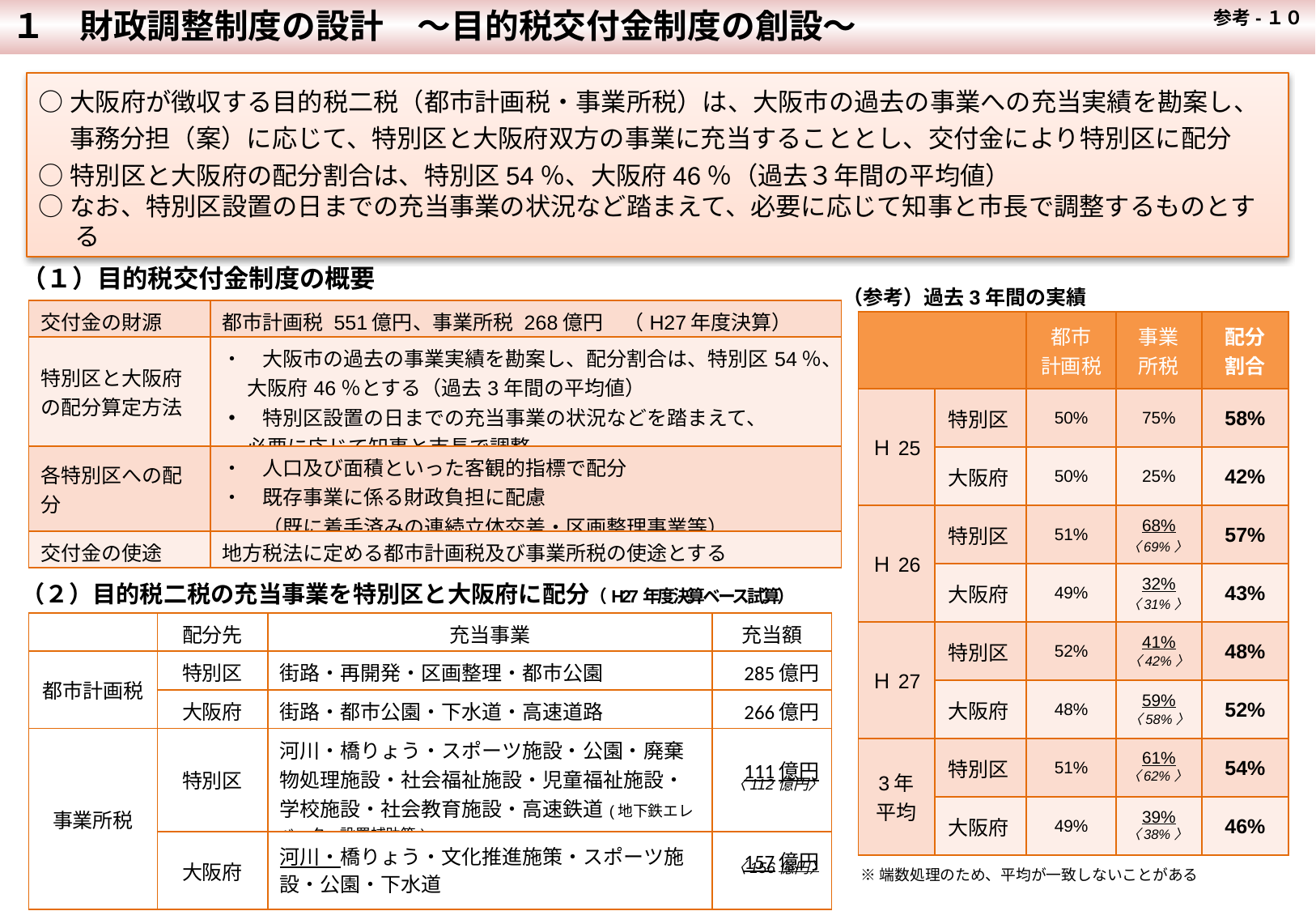

１　財政調整制度の設計　～目的税交付金制度の創設～
 参考-１０
○大阪府が徴収する目的税二税（都市計画税・事業所税）は、大阪市の過去の事業への充当実績を勘案し、
　 事務分担（案）に応じて、特別区と大阪府双方の事業に充当することとし、交付金により特別区に配分
○特別区と大阪府の配分割合は、特別区54％、大阪府46％（過去３年間の平均値）
○なお、特別区設置の日までの充当事業の状況など踏まえて、必要に応じて知事と市長で調整するものとする
（１）目的税交付金制度の概要
（参考）過去3年間の実績
| 交付金の財源 | 都市計画税 551億円、事業所税 268億円　（H27年度決算） |
| --- | --- |
| 特別区と大阪府の配分算定方法 | ・　大阪市の過去の事業実績を勘案し、配分割合は、特別区54％、 　 大阪府46％とする（過去3年間の平均値） ・　特別区設置の日までの充当事業の状況などを踏まえて、 　 必要に応じて知事と市長で調整 |
| 各特別区への配分 | ・　人口及び面積といった客観的指標で配分 ・　既存事業に係る財政負担に配慮 　　（既に着手済みの連続立体交差・区画整理事業等） |
| 交付金の使途 | 地方税法に定める都市計画税及び事業所税の使途とする |
|  |  | 都市 計画税 | 事業 所税 | 配分 割合 |
| --- | --- | --- | --- | --- |
| Ｈ25 | 特別区 | 50% | 75% | 58% |
|  | 大阪府 | 50% | 25% | 42% |
| Ｈ26 | 特別区 | 51% | 68% | 57% |
|  | 大阪府 | 49% | 32% | 43% |
| Ｈ27 | 特別区 | 52% | 41% | 48% |
|  | 大阪府 | 48% | 59% | 52% |
| 3年 平均 | 特別区 | 51% | 61% | 54% |
|  | 大阪府 | 49% | 39% | 46% |
〈69%〉
（２）目的税二税の充当事業を特別区と大阪府に配分（H27年度決算ベース試算）
〈31%〉
|  | 配分先 | 充当事業 | 充当額 |
| --- | --- | --- | --- |
| 都市計画税 | 特別区 | 街路・再開発・区画整理・都市公園 | 285億円 |
|  | 大阪府 | 街路・都市公園・下水道・高速道路 | 266億円 |
| 事業所税 | 特別区 | 河川・橋りょう・スポーツ施設・公園・廃棄物処理施設・社会福祉施設・児童福祉施設・学校施設・社会教育施設・高速鉄道(地下鉄エレベーター設置補助等) | 111億円 |
|  | 大阪府 | 河川・橋りょう・文化推進施策・スポーツ施設・公園・下水道 | 157億円 |
〈42%〉
〈58%〉
〈62%〉
〈112億円〉
〈38%〉
〈156億円〉
※端数処理のため、平均が一致しないことがある